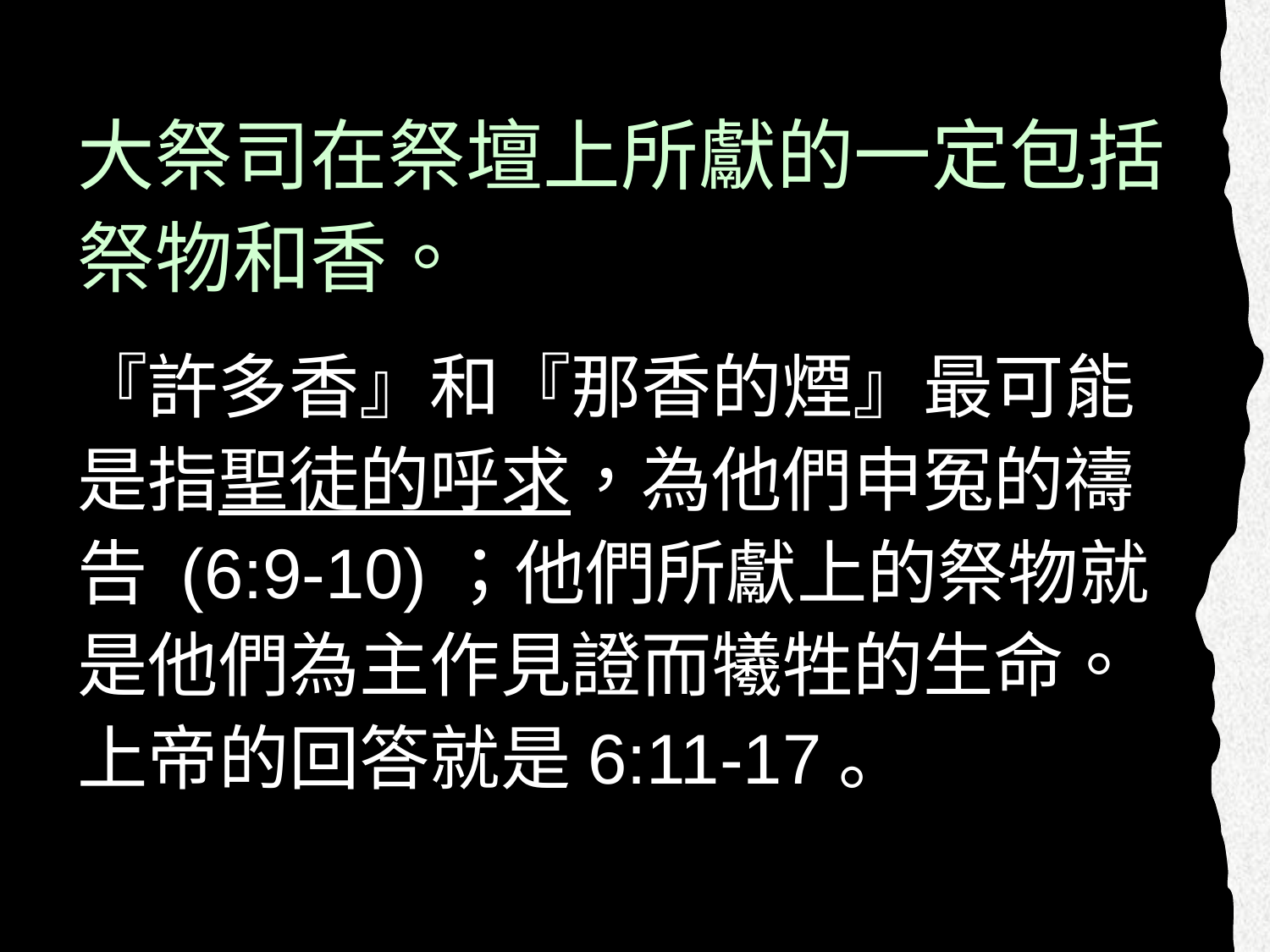

大祭司在祭壇上所獻的一定包括祭物和香。
『許多香』和『那香的煙』最可能是指聖徒的呼求，為他們申冤的禱告 (6:9-10)；他們所獻上的祭物就是他們為主作見證而犧牲的生命。上帝的回答就是6:11-17。